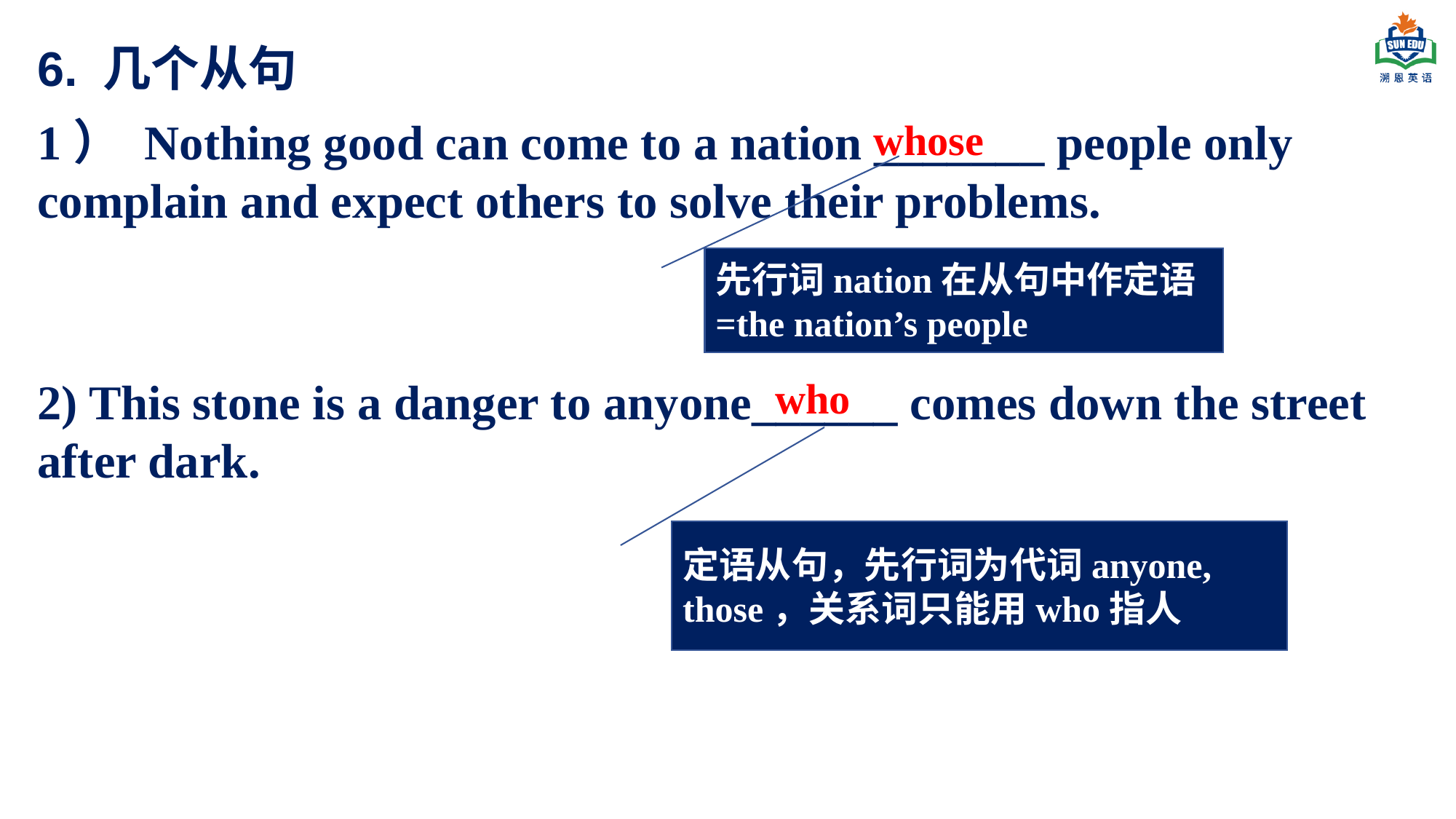

6. 几个从句
1） Nothing good can come to a nation _______ people only complain and expect others to solve their problems.
whose
先行词nation在从句中作定语
=the nation’s people
2) This stone is a danger to anyone______ comes down the street after dark.
who
定语从句，先行词为代词anyone, those，关系词只能用who指人